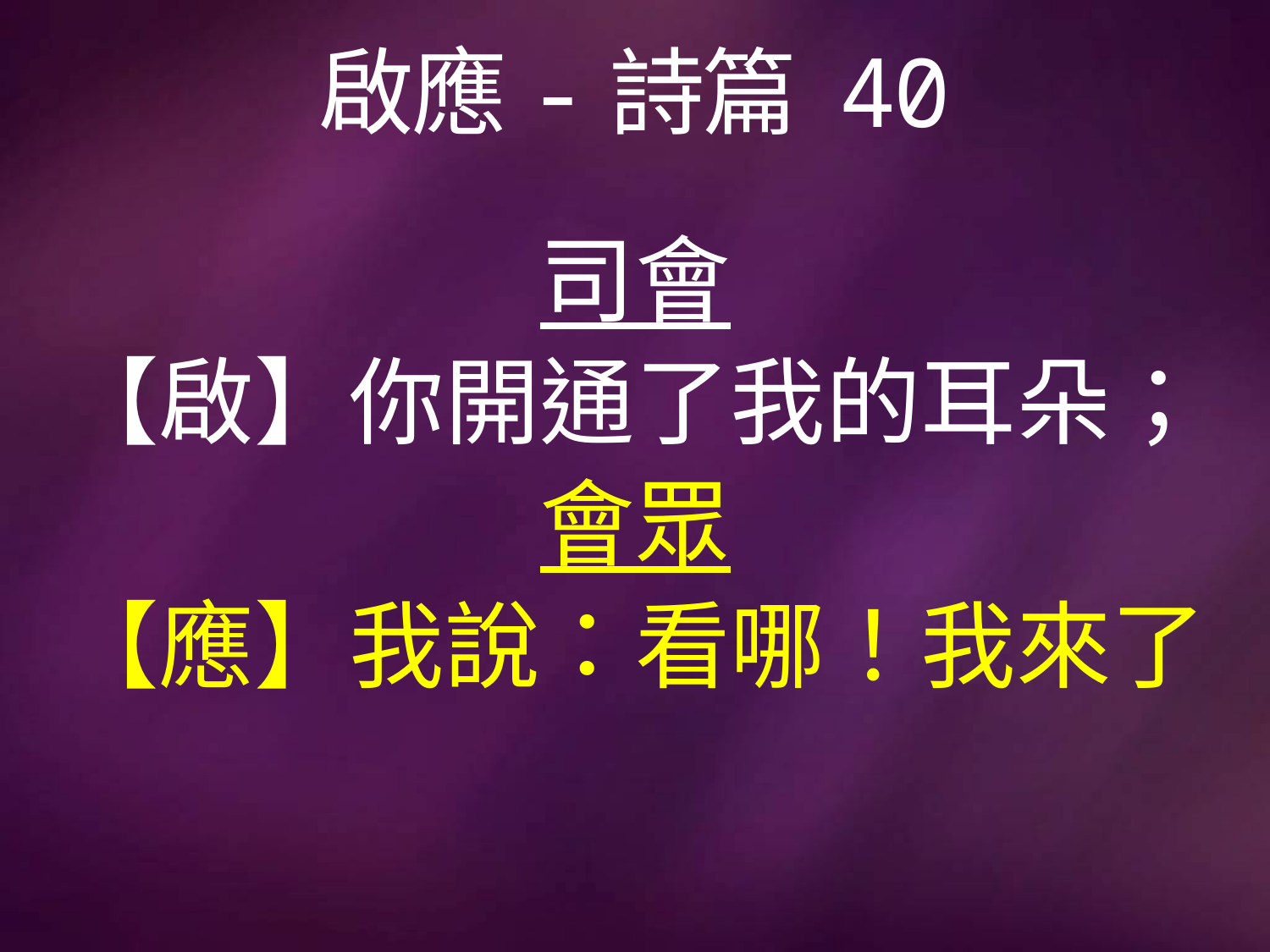

# 啟應-詩篇 40
司會
【啟】你開通了我的耳朵；
會眾
【應】我說：看哪！我來了